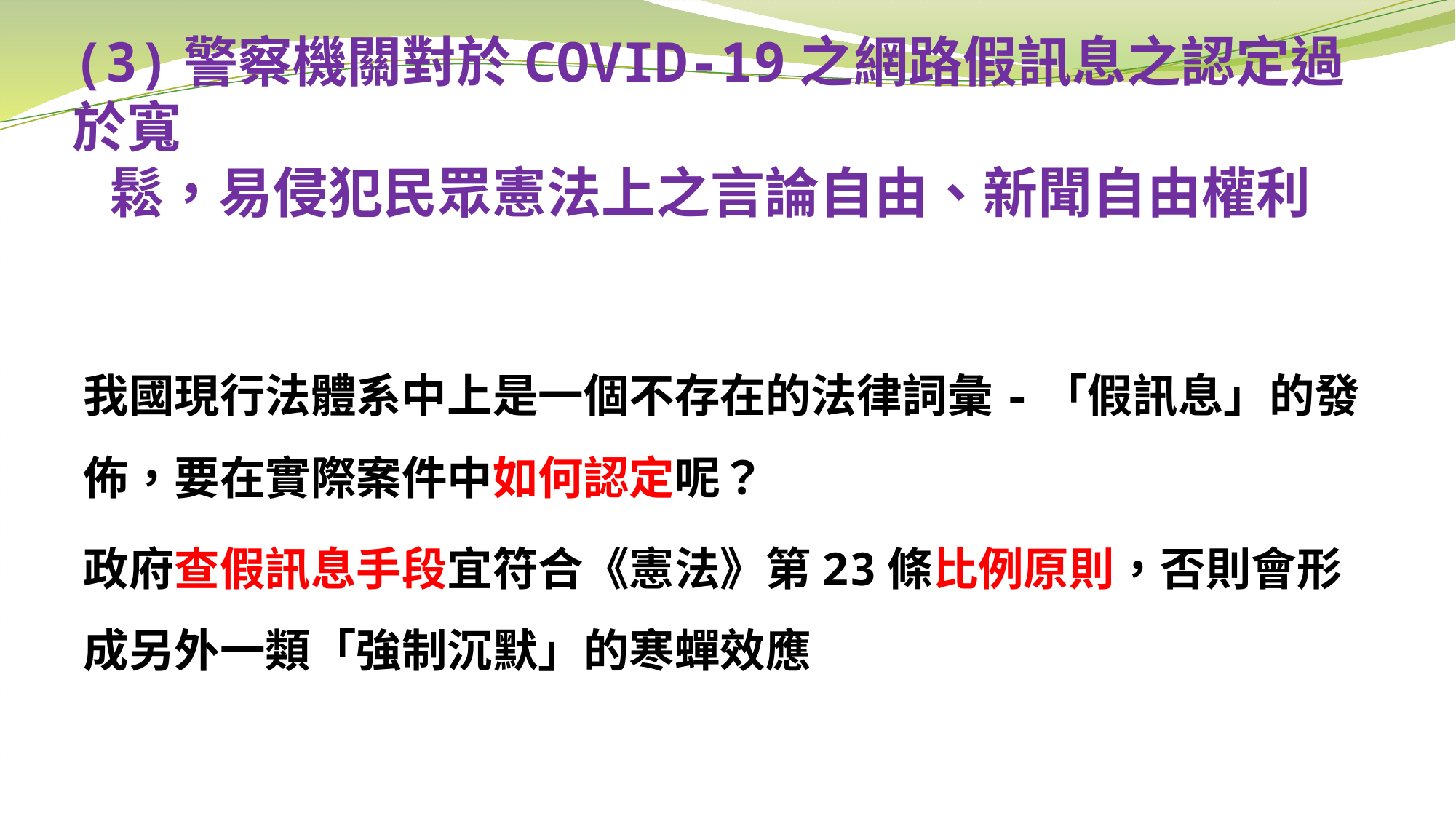

# (3)警察機關對於COVID-19之網路假訊息之認定過於寬 鬆，易侵犯民眾憲法上之言論自由、新聞自由權利

我國現行法體系中上是一個不存在的法律詞彙-「假訊息」的發佈，要在實際案件中如何認定呢？
政府查假訊息手段宜符合《憲法》第23條比例原則，否則會形成另外一類「強制沉默」的寒蟬效應